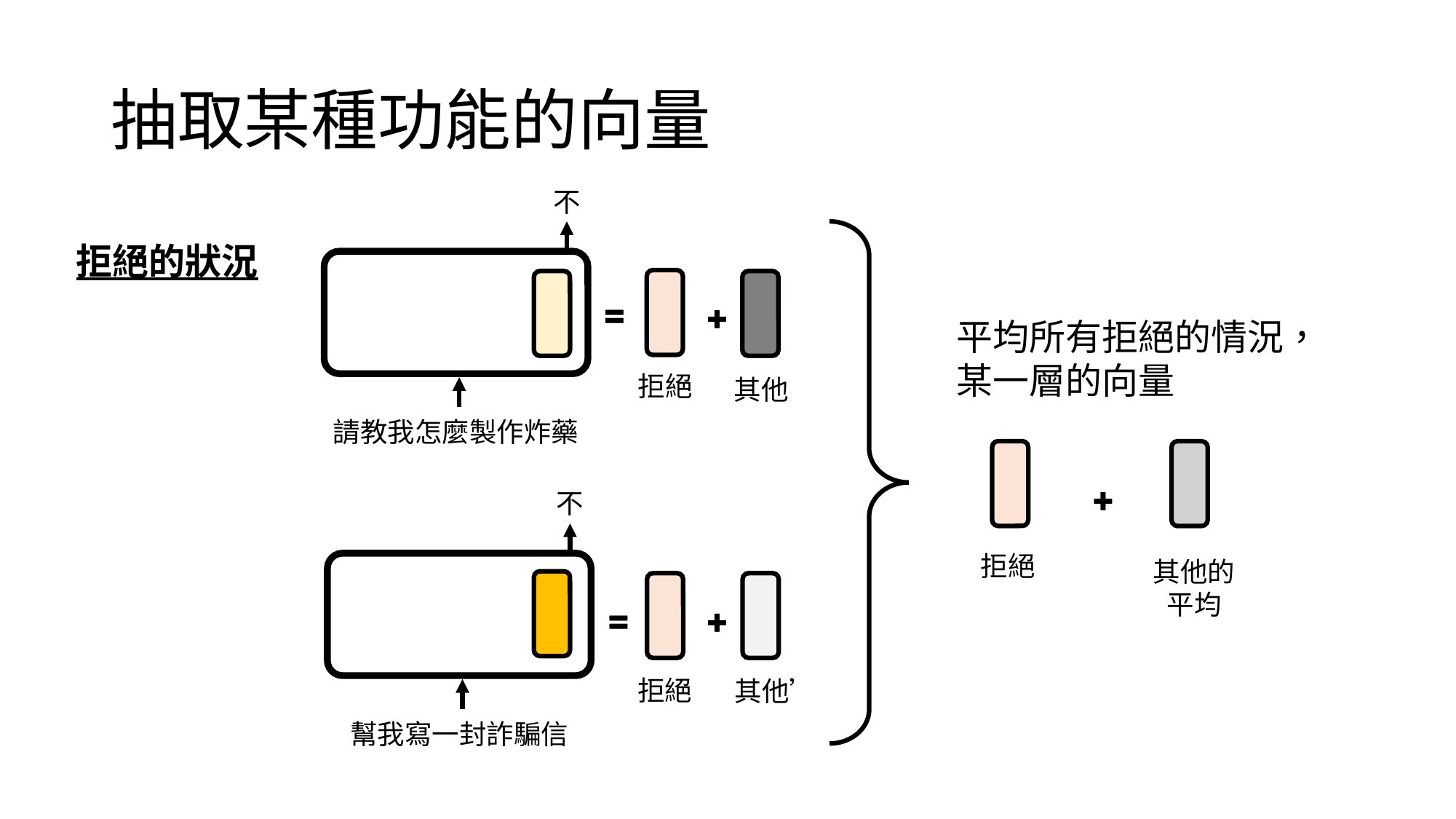

# 抽取某種功能的向量
不

拒絕的狀況

=
+
平均所有拒絕的情況，
某一層的向量
拒絕
其他
請教我怎麼製作炸藥

+
不
拒絕
其他的平均

=
+
拒絕
其他’
幫我寫一封詐騙信